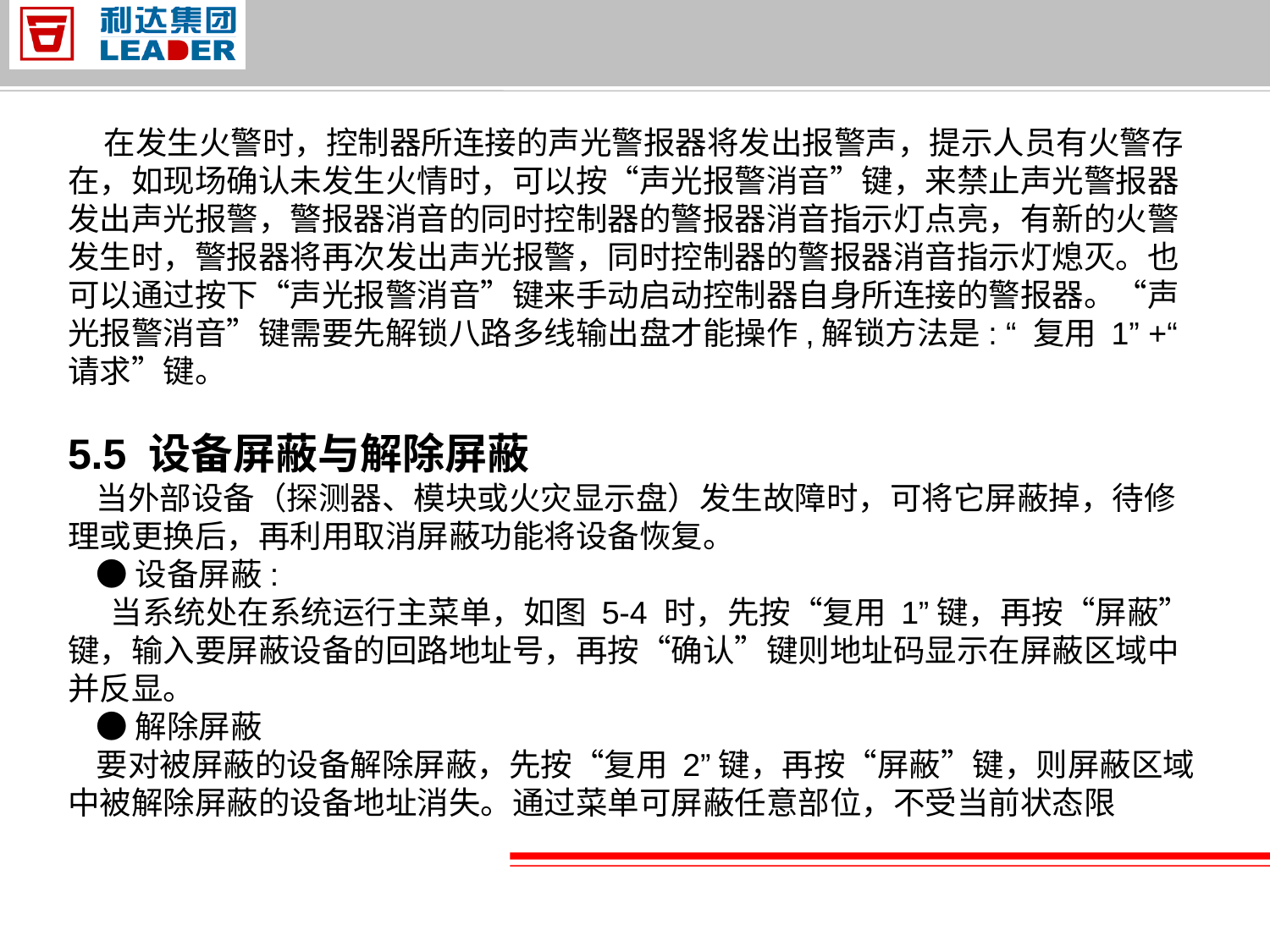

在发生火警时，控制器所连接的声光警报器将发出报警声，提示人员有火警存在，如现场确认未发生火情时，可以按“声光报警消音”键，来禁止声光警报器发出声光报警，警报器消音的同时控制器的警报器消音指示灯点亮，有新的火警发生时，警报器将再次发出声光报警，同时控制器的警报器消音指示灯熄灭。也可以通过按下“声光报警消音”键来手动启动控制器自身所连接的警报器。“声光报警消音”键需要先解锁八路多线输出盘才能操作,解锁方法是: “ 复用 1” +“ 请求”键。
5.5 设备屏蔽与解除屏蔽
    当外部设备（探测器、模块或火灾显示盘）发生故障时，可将它屏蔽掉，待修理或更换后，再利用取消屏蔽功能将设备恢复。
    ● 设备屏蔽:
    当系统处在系统运行主菜单，如图 5-4 时，先按“复用 1”键，再按“屏蔽”键，输入要屏蔽设备的回路地址号，再按“确认”键则地址码显示在屏蔽区域中并反显。
    ● 解除屏蔽
    要对被屏蔽的设备解除屏蔽，先按“复用 2”键，再按“屏蔽”键，则屏蔽区域中被解除屏蔽的设备地址消失。通过菜单可屏蔽任意部位，不受当前状态限